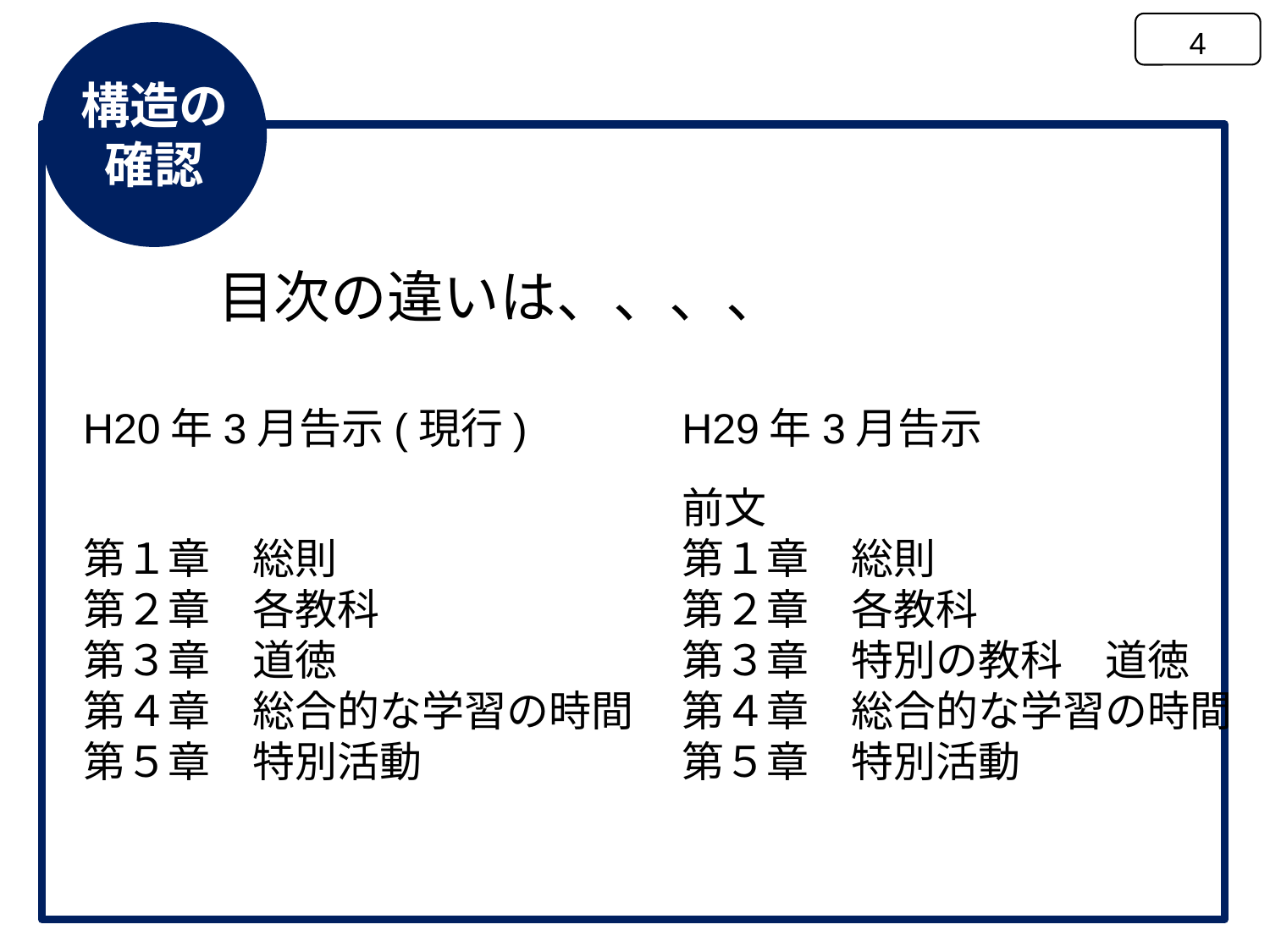

4

構造の
確認

目次の違いは、、、、
H20年3月告示(現行)
H29年3月告示

第１章　総則
第２章　各教科
第３章　道徳
第４章　総合的な学習の時間
第５章　特別活動
前文
第１章　総則
第２章　各教科
第３章　特別の教科　道徳
第４章　総合的な学習の時間
第５章　特別活動